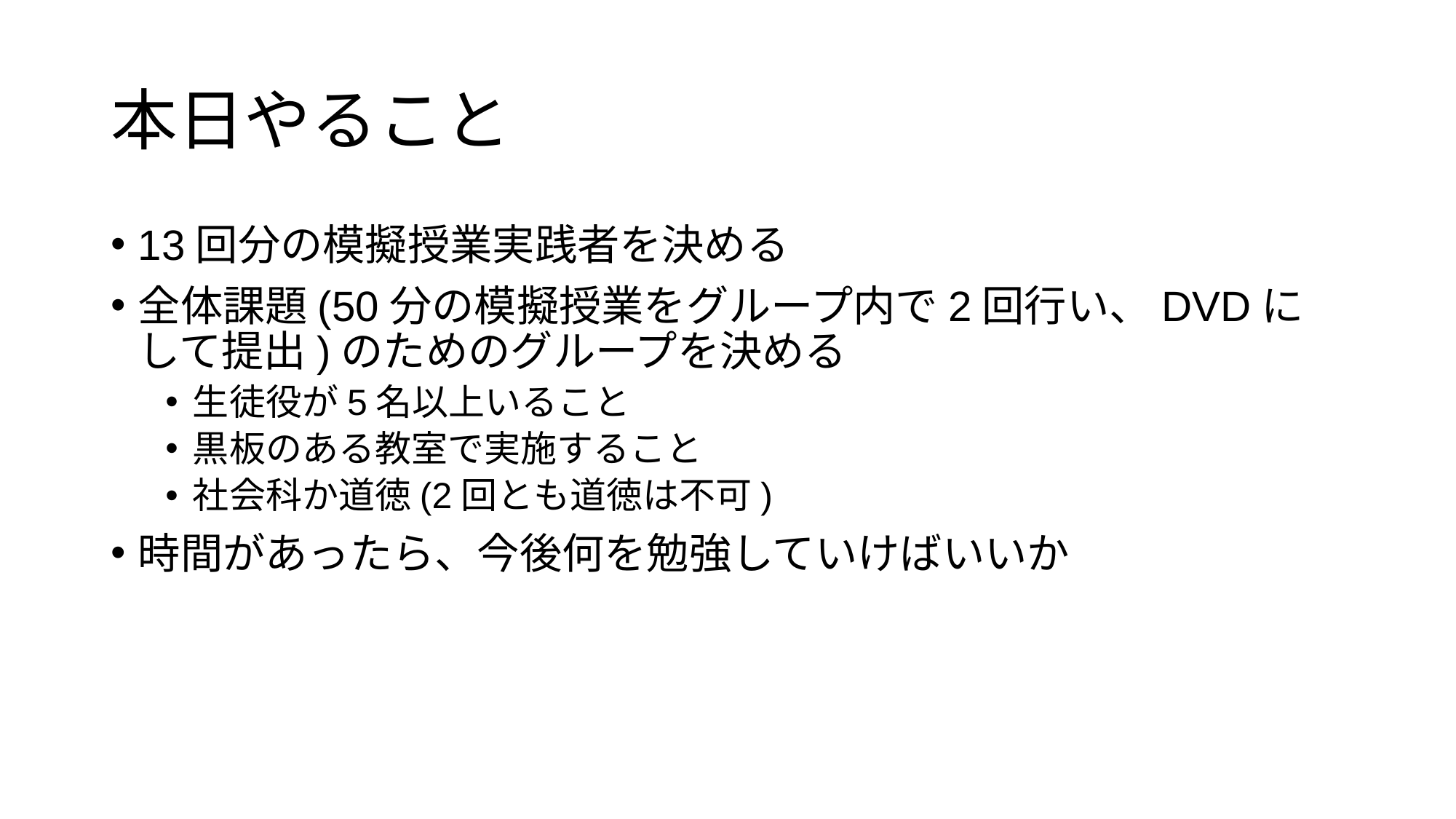

# 本日やること
13回分の模擬授業実践者を決める
全体課題(50分の模擬授業をグループ内で2回行い、DVDにして提出)のためのグループを決める
生徒役が5名以上いること
黒板のある教室で実施すること
社会科か道徳(2回とも道徳は不可)
時間があったら、今後何を勉強していけばいいか